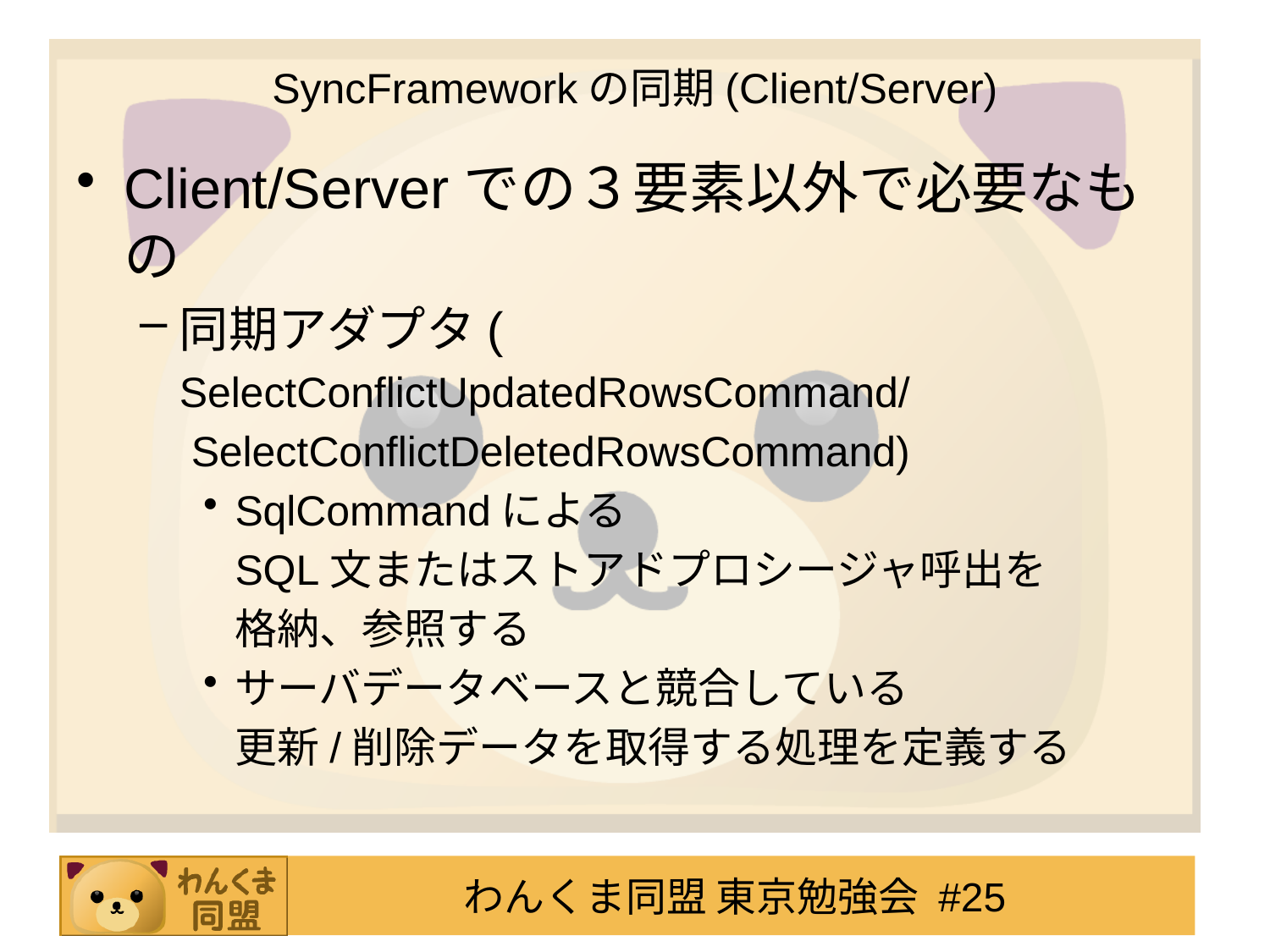

# SyncFrameworkの同期(Client/Server)
Client/Serverでの３要素以外で必要なもの
同期アダプタ(
	SelectConflictUpdatedRowsCommand/
	 SelectConflictDeletedRowsCommand)
SqlCommandによる
	SQL文またはストアドプロシージャ呼出を
	格納、参照する
サーバデータベースと競合している
	更新/削除データを取得する処理を定義する